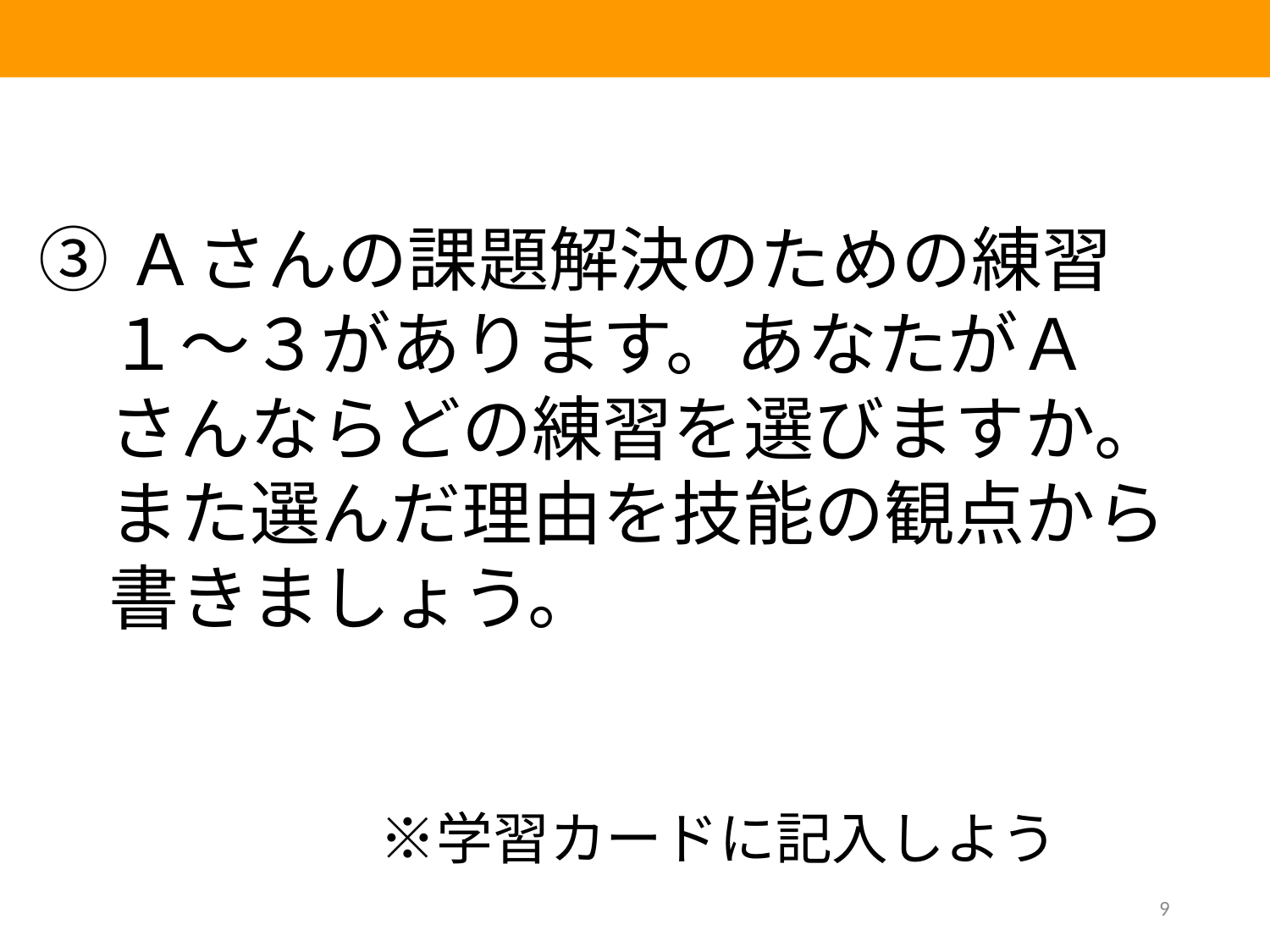

③Ａさんの課題解決のための練習
　１～３があります。あなたがＡ
　さんならどの練習を選びますか。
　また選んだ理由を技能の観点から
　書きましょう。

　※学習カードに記入しよう
9